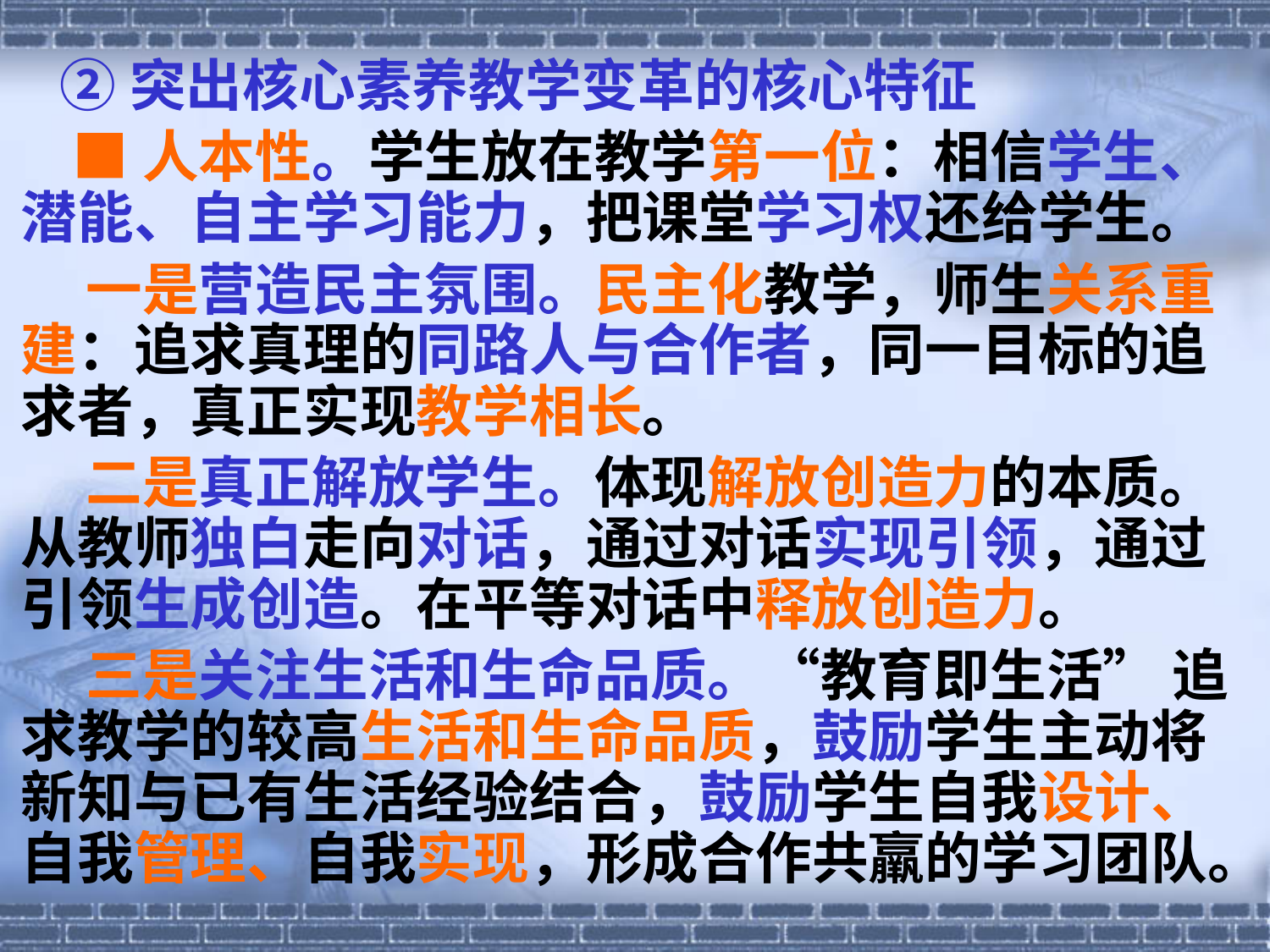

②突出核心素养教学变革的核心特征
    ■人本性。学生放在教学第一位：相信学生、潜能、自主学习能力，把课堂学习权还给学生。
    一是营造民主氛围。民主化教学，师生关系重建：追求真理的同路人与合作者，同一目标的追求者，真正实现教学相长。
    二是真正解放学生。体现解放创造力的本质。从教师独白走向对话，通过对话实现引领，通过引领生成创造。在平等对话中释放创造力。
    三是关注生活和生命品质。“教育即生活” 追求教学的较高生活和生命品质，鼓励学生主动将新知与已有生活经验结合，鼓励学生自我设计、自我管理、自我实现，形成合作共羸的学习团队。